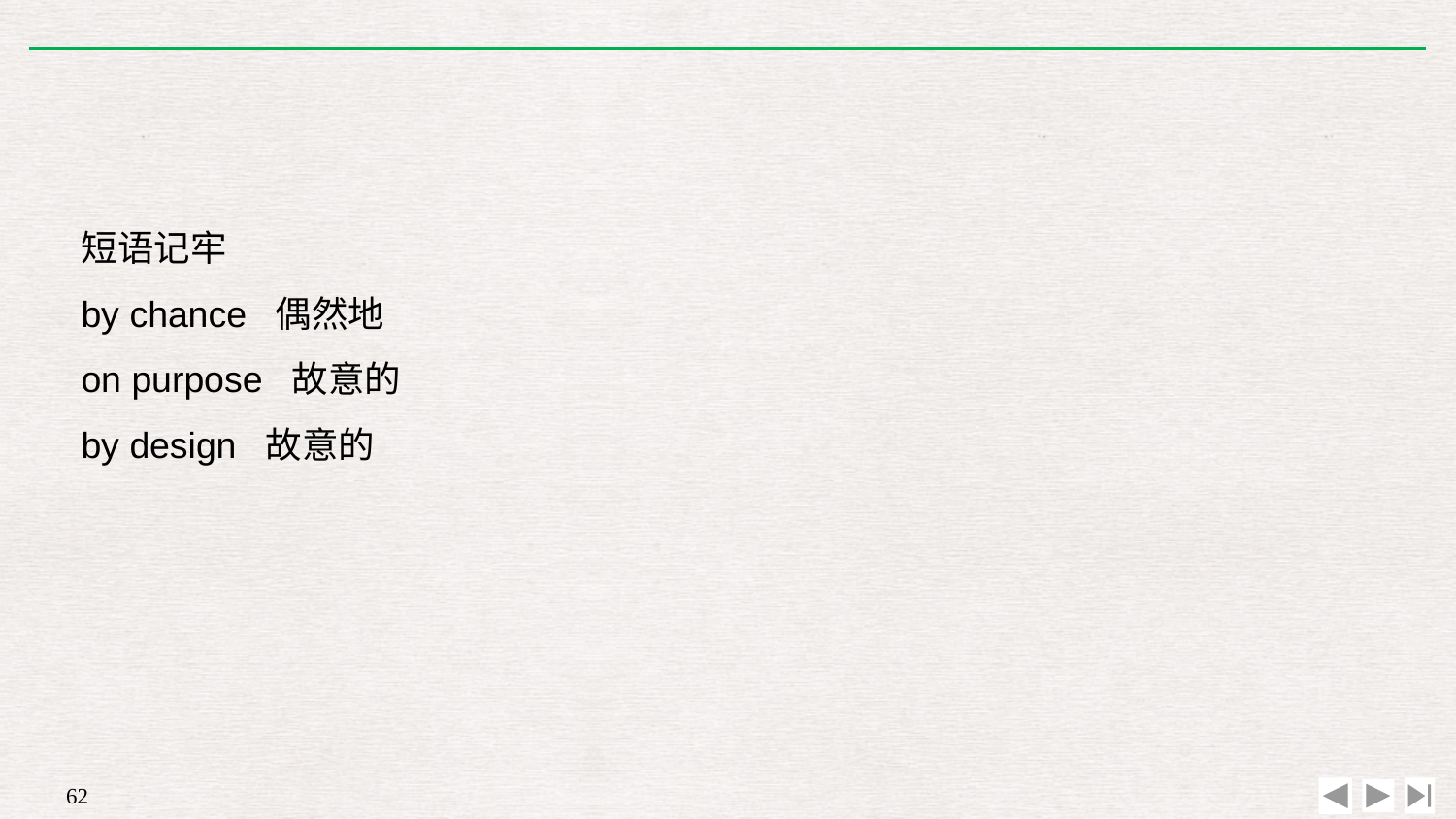

短语记牢
by chance  偶然地
on purpose  故意的
by design  故意的